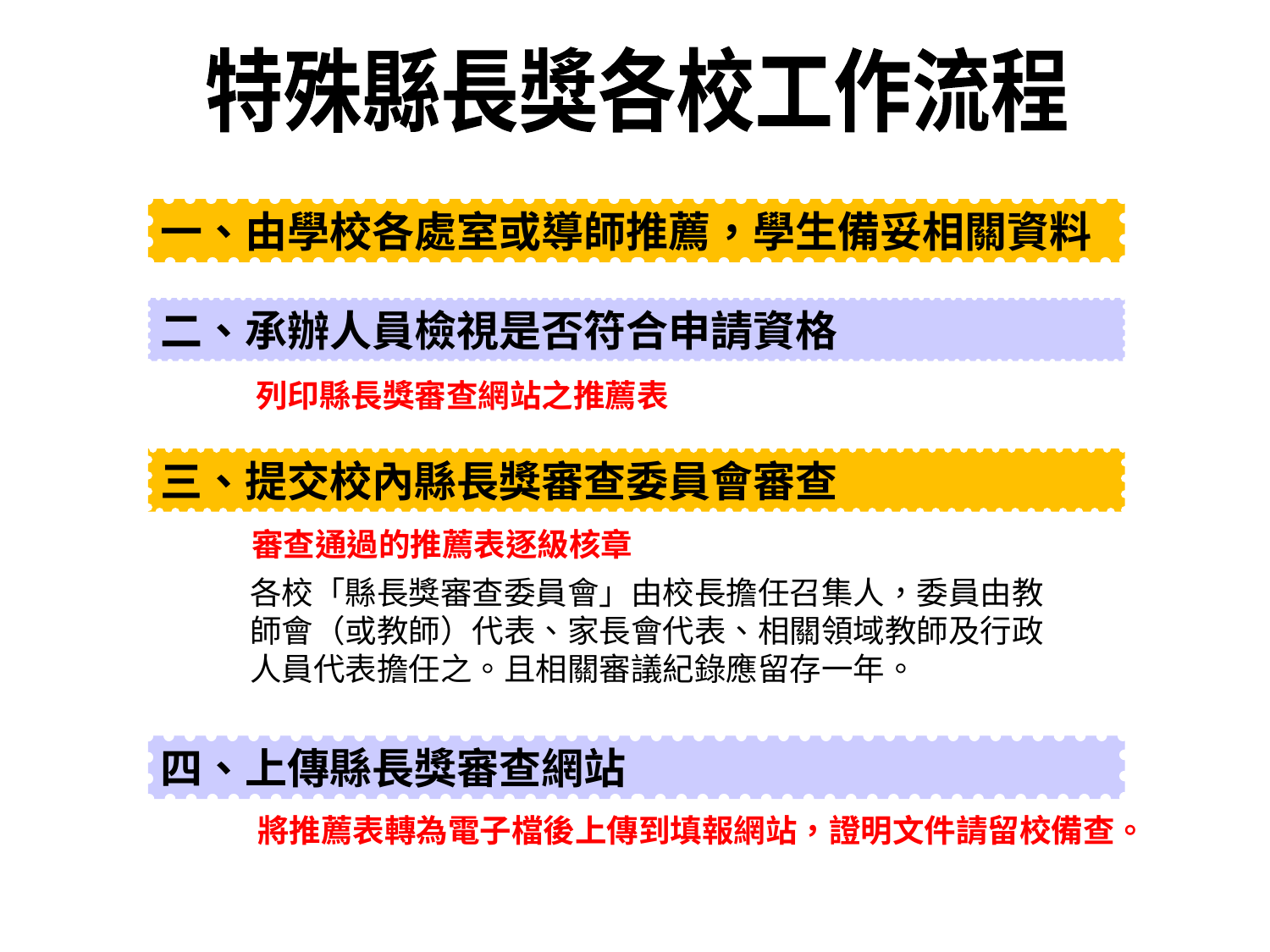

特殊縣長獎各校工作流程
一、由學校各處室或導師推薦，學生備妥相關資料
二、承辦人員檢視是否符合申請資格
列印縣長獎審查網站之推薦表
三、提交校內縣長獎審查委員會審查
審查通過的推薦表逐級核章
各校「縣長獎審查委員會」由校長擔任召集人，委員由教師會（或教師）代表、家長會代表、相關領域教師及行政人員代表擔任之。且相關審議紀錄應留存一年。
四、上傳縣長獎審查網站
將推薦表轉為電子檔後上傳到填報網站，證明文件請留校備查。